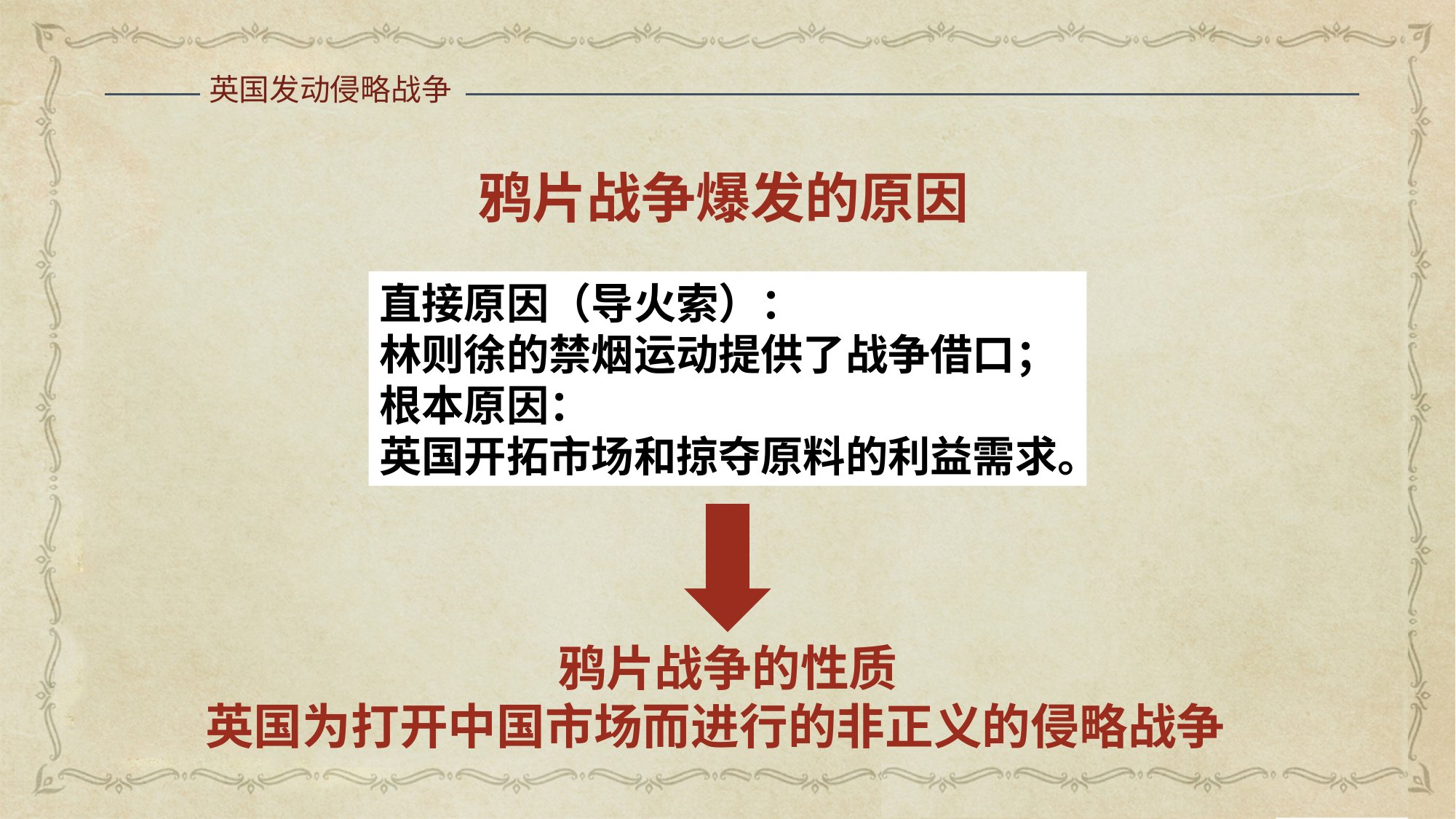

英国发动侵略战争
鸦片战争爆发的原因
直接原因（导火索）：
林则徐的禁烟运动提供了战争借口；
根本原因：
英国开拓市场和掠夺原料的利益需求。

鸦片战争的性质
英国为打开中国市场而进行的非正义的侵略战争